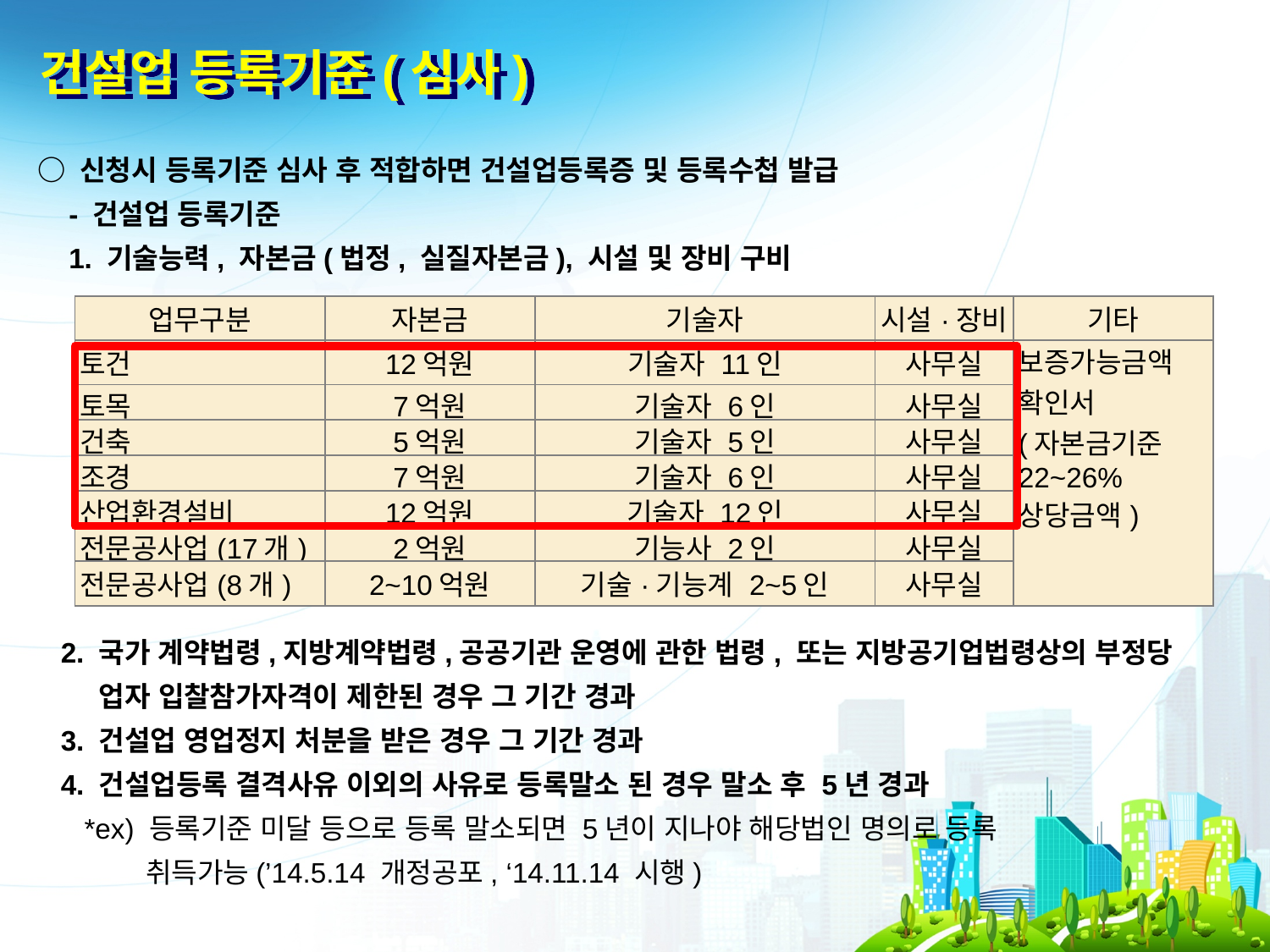

건설업 등록기준(심사)
○ 신청시 등록기준 심사 후 적합하면 건설업등록증 및 등록수첩 발급
    - 건설업 등록기준
    1. 기술능력, 자본금(법정, 실질자본금), 시설 및 장비 구비

   2. 국가 계약법령,지방계약법령,공공기관 운영에 관한 법령, 또는 지방공기업법령상의 부정당
       업자 입찰참가자격이 제한된 경우 그 기간 경과
   3. 건설업 영업정지 처분을 받은 경우 그 기간 경과
   4. 건설업등록 결격사유 이외의 사유로 등록말소 된 경우 말소 후 5년 경과
      *ex) 등록기준 미달 등으로 등록 말소되면 5년이 지나야 해당법인 명의로 등록
             취득가능(’14.5.14 개정공포, ‘14.11.14 시행)
| 업무구분 | 자본금 | 기술자 | 시설·장비 | 기타 |
| --- | --- | --- | --- | --- |
| 토건 | 12억원 | 기술자 11인 | 사무실 | 보증가능금액 확인서 (자본금기준 22~26% 상당금액) |
| 토목 | 7억원 | 기술자 6인 | 사무실 |  |
| 건축 | 5억원 | 기술자 5인 | 사무실 |  |
| 조경 | 7억원 | 기술자 6인 | 사무실 |  |
| 산업환경설비 | 12억원 | 기술자 12인 | 사무실 |  |
| 전문공사업(17개) | 2억원 | 기능사 2인 | 사무실 |  |
| 전문공사업(8개) | 2~10억원 | 기술·기능계 2~5인 | 사무실 |  |